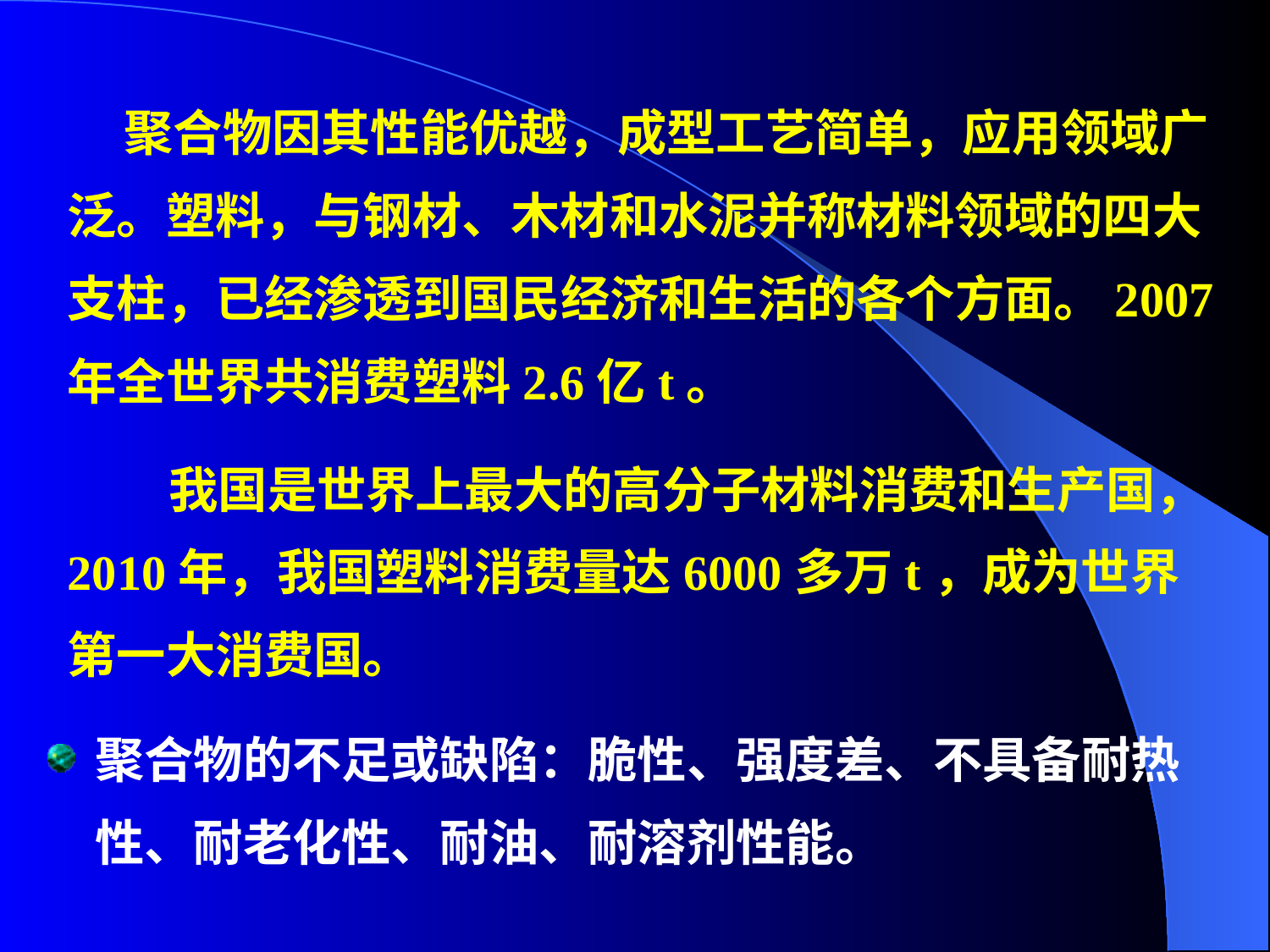

聚合物因其性能优越，成型工艺简单，应用领域广泛。塑料，与钢材、木材和水泥并称材料领域的四大支柱，已经渗透到国民经济和生活的各个方面。2007年全世界共消费塑料2.6亿t。
        我国是世界上最大的高分子材料消费和生产国，2010年，我国塑料消费量达6000多万t，成为世界第一大消费国。
聚合物的不足或缺陷：脆性、强度差、不具备耐热性、耐老化性、耐油、耐溶剂性能。